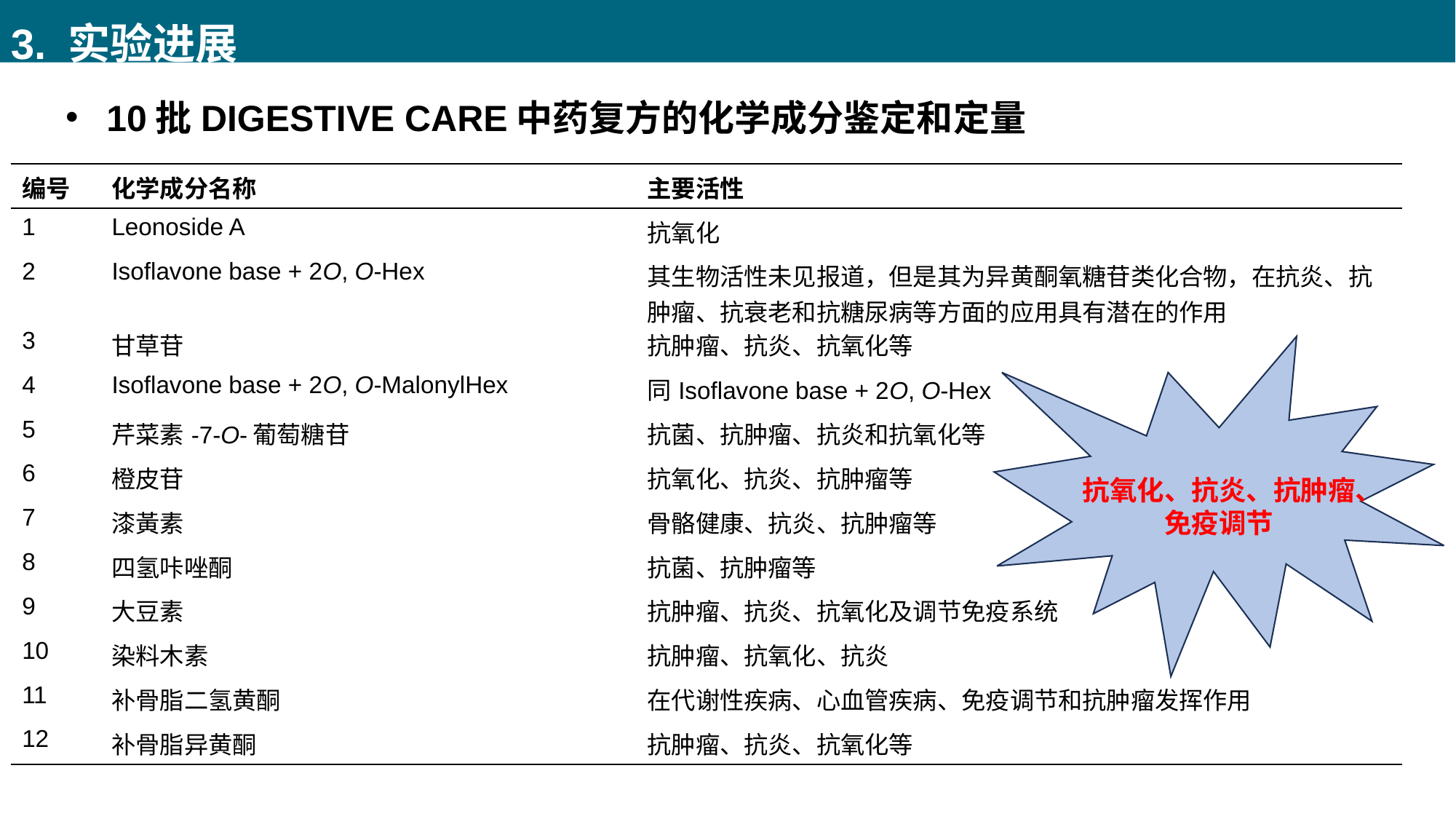

3. 实验进展
10批DIGESTIVE CARE中药复方的化学成分鉴定和定量
| 编号 | 化学成分名称 | 主要活性 |
| --- | --- | --- |
| 1 | Leonoside A | 抗氧化 |
| 2 | Isoflavone base + 2O, O-Hex | 其生物活性未见报道，但是其为异黄酮氧糖苷类化合物，在抗炎、抗肿瘤、抗衰老和抗糖尿病等方面的应用具有潜在的作用 |
| 3 | 甘草苷 | 抗肿瘤、抗炎、抗氧化等 |
| 4 | Isoflavone base + 2O, O-MalonylHex | 同Isoflavone base + 2O, O-Hex |
| 5 | 芹菜素-7-O-葡萄糖苷 | 抗菌、抗肿瘤、抗炎和抗氧化等 |
| 6 | 橙皮苷 | 抗氧化、抗炎、抗肿瘤等 |
| 7 | 漆黃素 | 骨骼健康、抗炎、抗肿瘤等 |
| 8 | 四氢咔唑酮 | 抗菌、抗肿瘤等 |
| 9 | 大豆素 | 抗肿瘤、抗炎、抗氧化及调节免疫系统 |
| 10 | 染料木素 | 抗肿瘤、抗氧化、抗炎 |
| 11 | 补骨脂二氢黄酮 | 在代谢性疾病、心血管疾病、免疫调节和抗肿瘤发挥作用 |
| 12 | 补骨脂异黄酮 | 抗肿瘤、抗炎、抗氧化等 |

抗氧化、抗炎、抗肿瘤、免疫调节